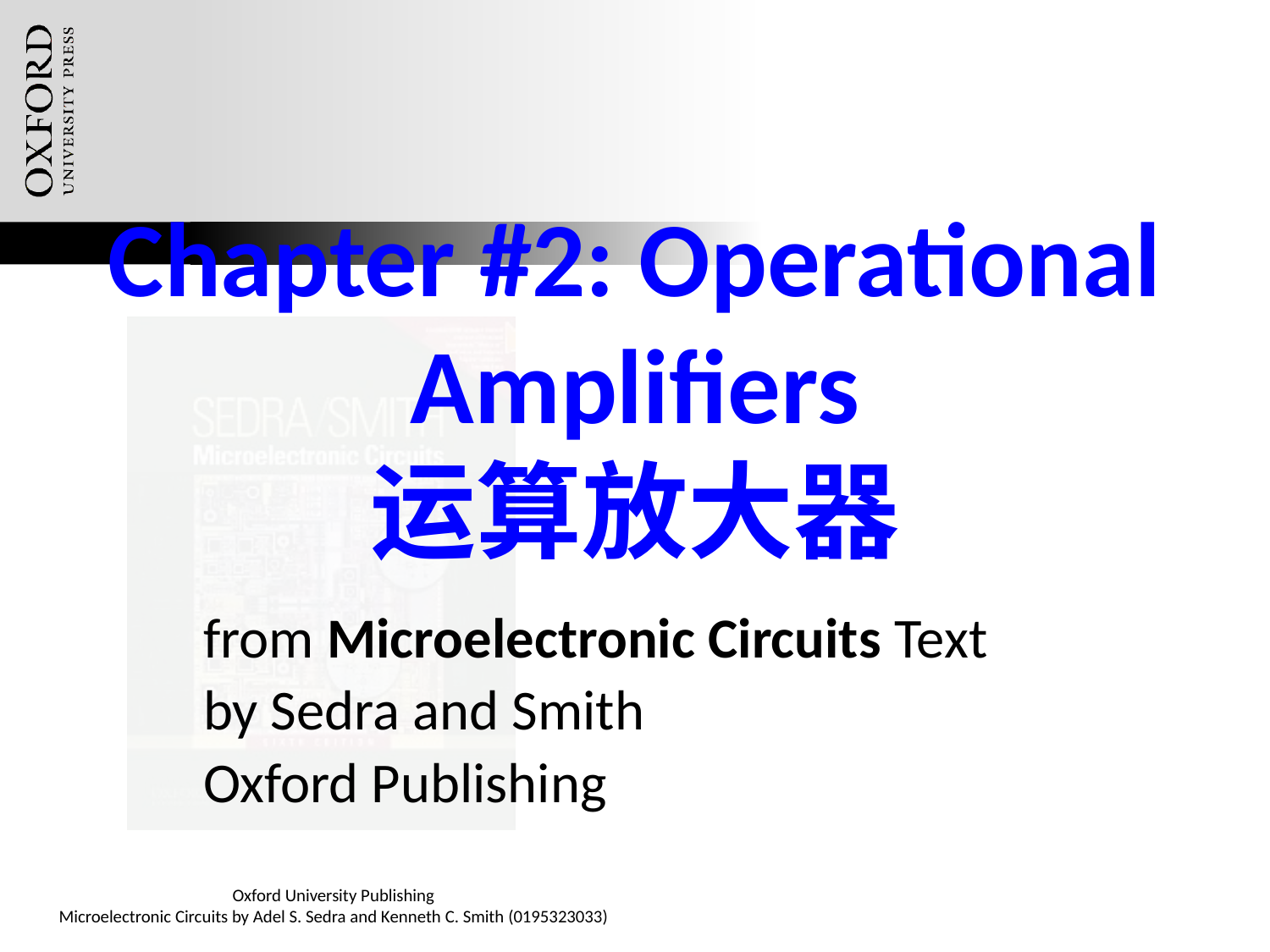

# Chapter #2: Operational Amplifiers 运算放大器
from Microelectronic Circuits Text
by Sedra and Smith
Oxford Publishing

Oxford University Publishing
Microelectronic Circuits by Adel S. Sedra and Kenneth C. Smith (0195323033)